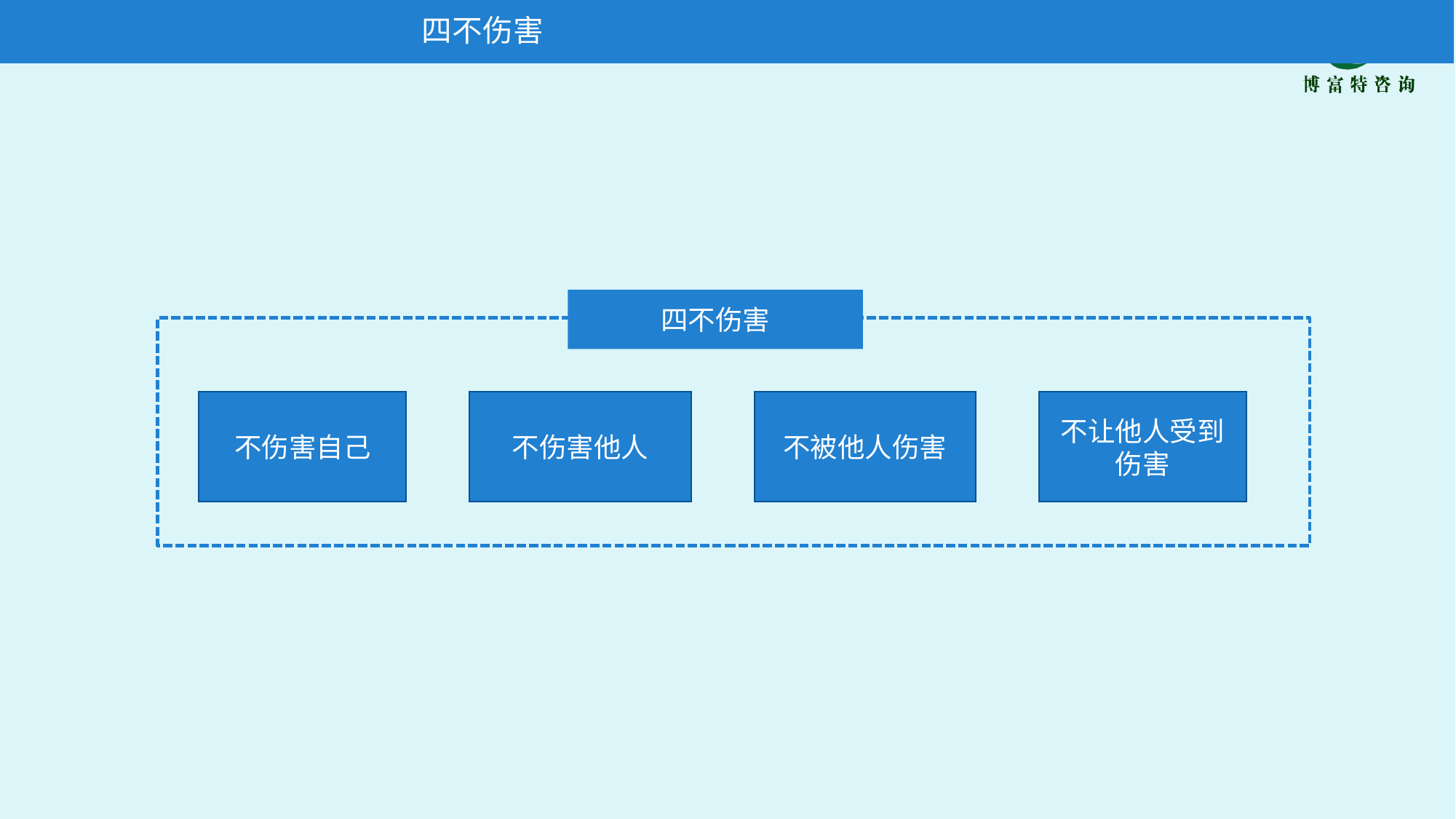

四不伤害
四不伤害

不伤害自己
不伤害他人
不被他人伤害
不让他人受到伤害